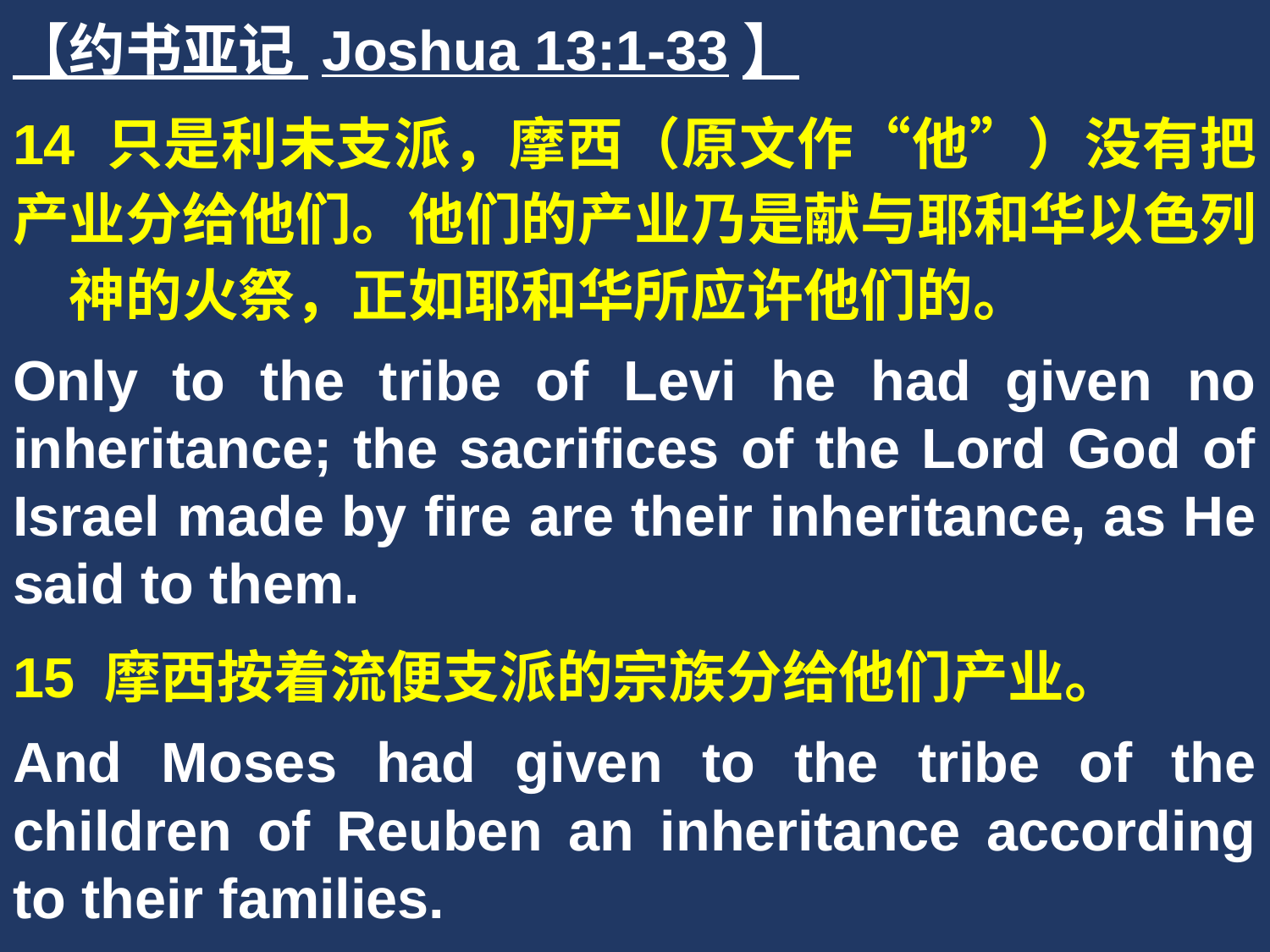

【约书亚记 Joshua 13:1-33】
14 只是利未支派，摩西（原文作“他”）没有把产业分给他们。他们的产业乃是献与耶和华以色列　神的火祭，正如耶和华所应许他们的。
Only to the tribe of Levi he had given no inheritance; the sacrifices of the Lord God of Israel made by fire are their inheritance, as He said to them.
15 摩西按着流便支派的宗族分给他们产业。
And Moses had given to the tribe of the children of Reuben an inheritance according to their families.